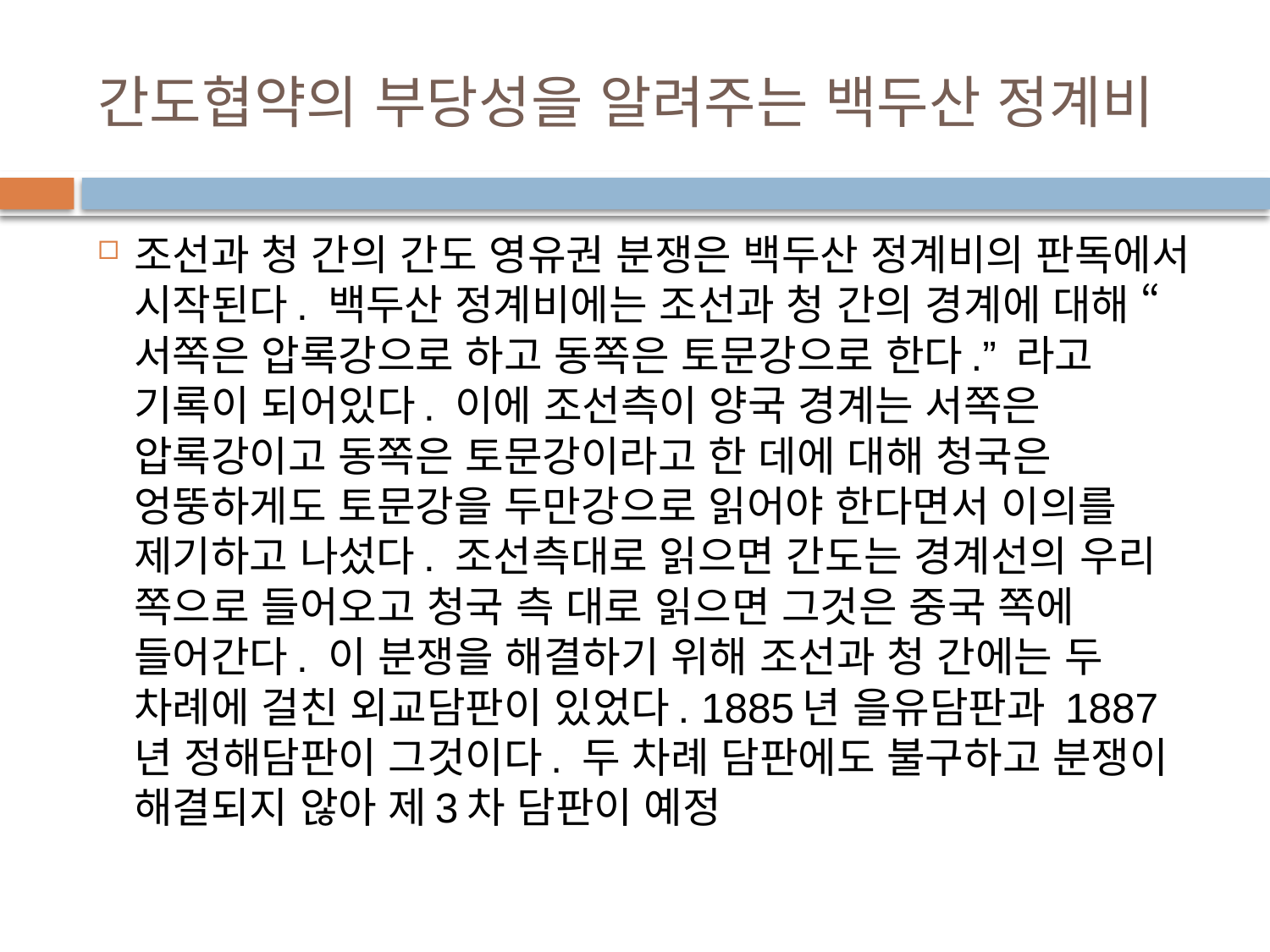

# 간도협약의 부당성을 알려주는 백두산 정계비
조선과 청 간의 간도 영유권 분쟁은 백두산 정계비의 판독에서 시작된다. 백두산 정계비에는 조선과 청 간의 경계에 대해 “서쪽은 압록강으로 하고 동쪽은 토문강으로 한다.” 라고 기록이 되어있다. 이에 조선측이 양국 경계는 서쪽은 압록강이고 동쪽은 토문강이라고 한 데에 대해 청국은 엉뚱하게도 토문강을 두만강으로 읽어야 한다면서 이의를 제기하고 나섰다. 조선측대로 읽으면 간도는 경계선의 우리 쪽으로 들어오고 청국 측 대로 읽으면 그것은 중국 쪽에 들어간다. 이 분쟁을 해결하기 위해 조선과 청 간에는 두 차례에 걸친 외교담판이 있었다. 1885년 을유담판과 1887년 정해담판이 그것이다. 두 차례 담판에도 불구하고 분쟁이 해결되지 않아 제3차 담판이 예정